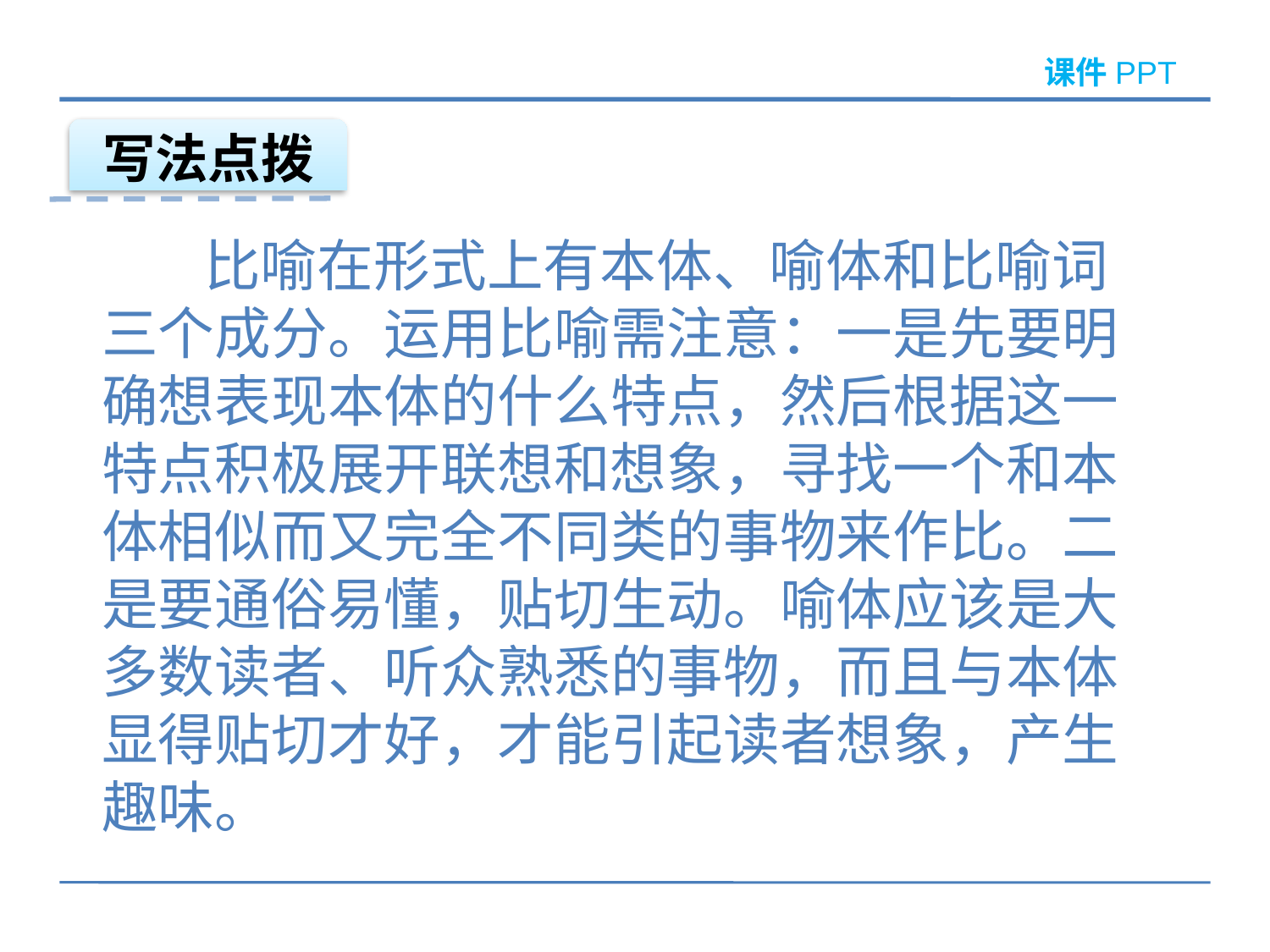

课件PPT
写法点拨

       比喻在形式上有本体、喻体和比喻词三个成分。运用比喻需注意：一是先要明确想表现本体的什么特点，然后根据这一特点积极展开联想和想象，寻找一个和本体相似而又完全不同类的事物来作比。二是要通俗易懂，贴切生动。喻体应该是大多数读者、听众熟悉的事物，而且与本体显得贴切才好，才能引起读者想象，产生趣味。